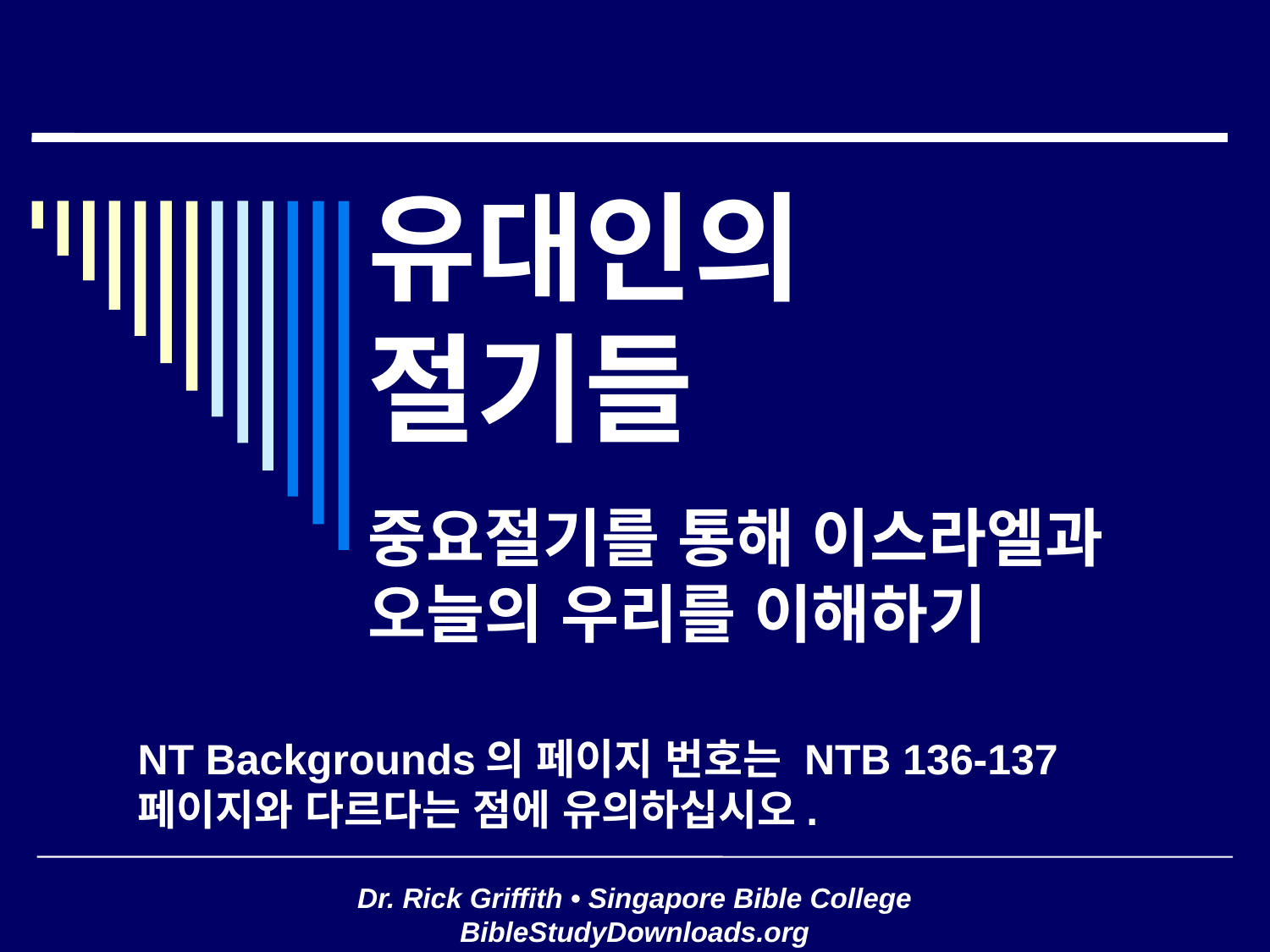

# 유대인의 절기들
중요절기를 통해 이스라엘과 오늘의 우리를 이해하기
NT Backgrounds의 페이지 번호는 NTB 136-137페이지와 다르다는 점에 유의하십시오.
Dr. Rick Griffith • Singapore Bible College
BibleStudyDownloads.org